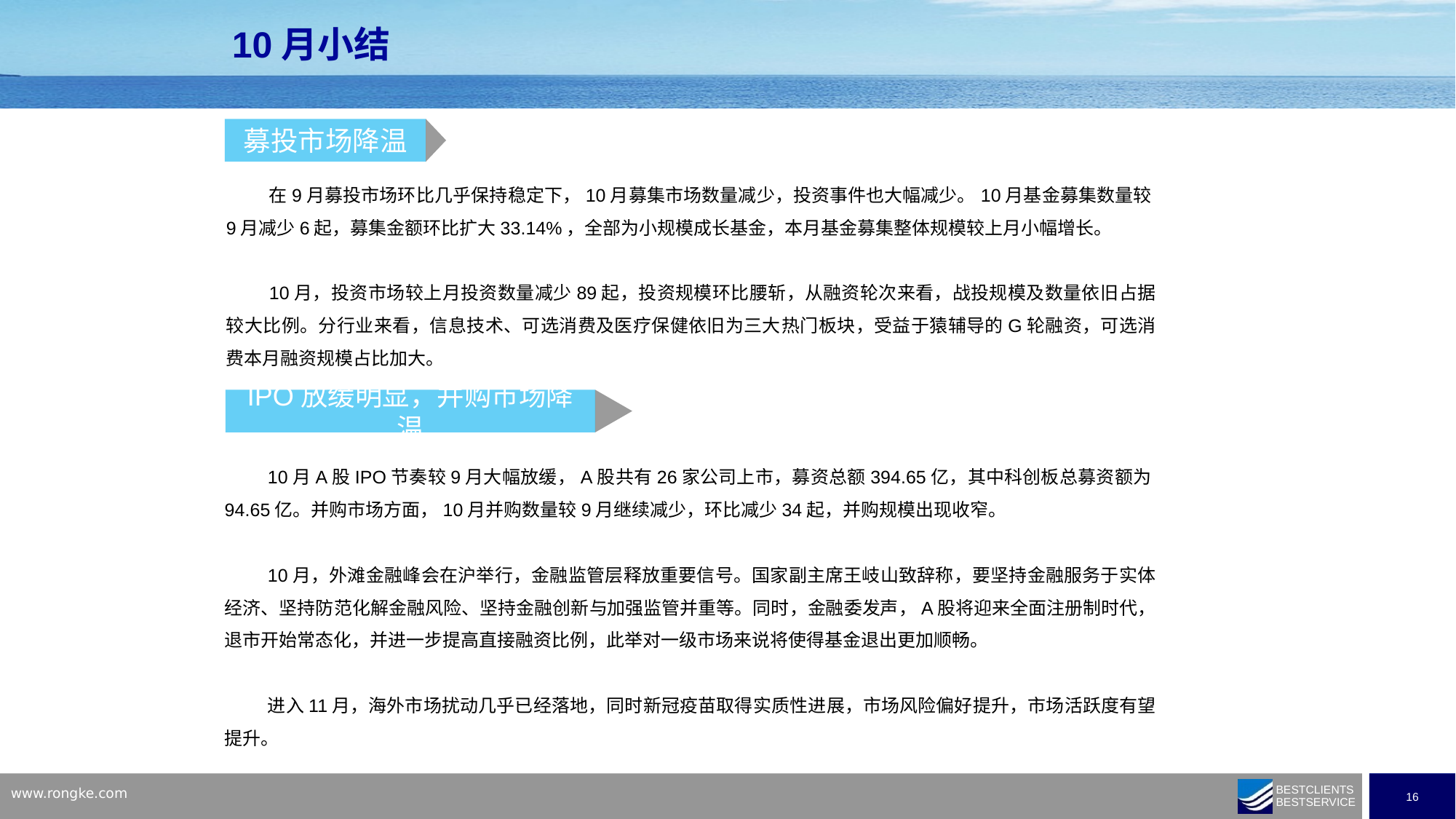

10月小结
募投市场降温

在9月募投市场环比几乎保持稳定下，10月募集市场数量减少，投资事件也大幅减少。10月基金募集数量较9月减少6起，募集金额环比扩大33.14%，全部为小规模成长基金，本月基金募集整体规模较上月小幅增长。

10月，投资市场较上月投资数量减少89起，投资规模环比腰斩，从融资轮次来看，战投规模及数量依旧占据较大比例。分行业来看，信息技术、可选消费及医疗保健依旧为三大热门板块，受益于猿辅导的G轮融资，可选消费本月融资规模占比加大。
IPO放缓明显，并购市场降温

10月A股IPO节奏较9月大幅放缓，A股共有26家公司上市，募资总额394.65亿，其中科创板总募资额为94.65亿。并购市场方面，10月并购数量较9月继续减少，环比减少34起，并购规模出现收窄。

10月，外滩金融峰会在沪举行，金融监管层释放重要信号。国家副主席王岐山致辞称，要坚持金融服务于实体经济、坚持防范化解金融风险、坚持金融创新与加强监管并重等。同时，金融委发声，A股将迎来全面注册制时代，退市开始常态化，并进一步提高直接融资比例，此举对一级市场来说将使得基金退出更加顺畅。

进入11月，海外市场扰动几乎已经落地，同时新冠疫苗取得实质性进展，市场风险偏好提升，市场活跃度有望提升。